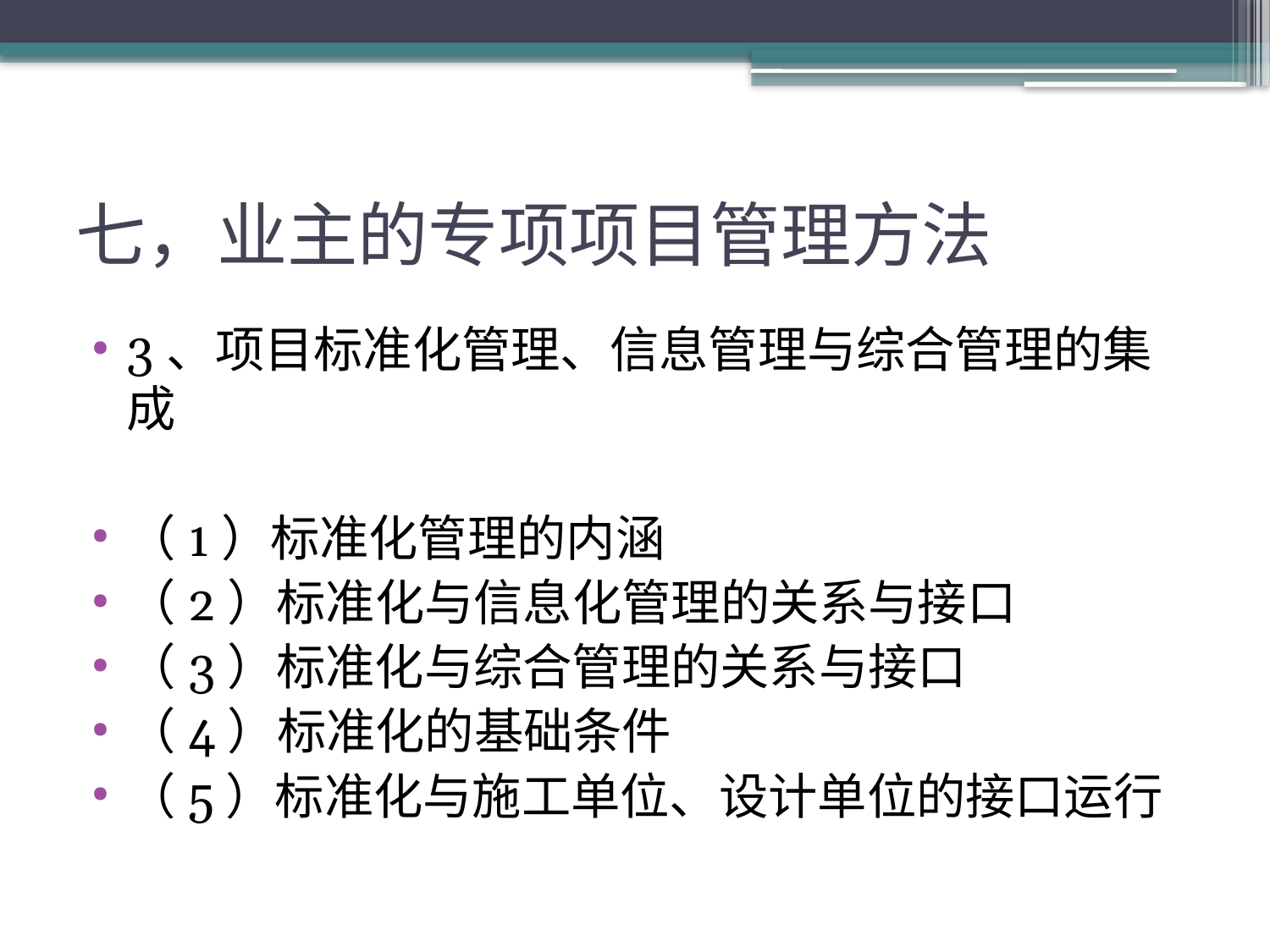

# 七，业主的专项项目管理方法
3、项目标准化管理、信息管理与综合管理的集成

（1）标准化管理的内涵
（2）标准化与信息化管理的关系与接口
（3）标准化与综合管理的关系与接口
（4）标准化的基础条件
（5）标准化与施工单位、设计单位的接口运行